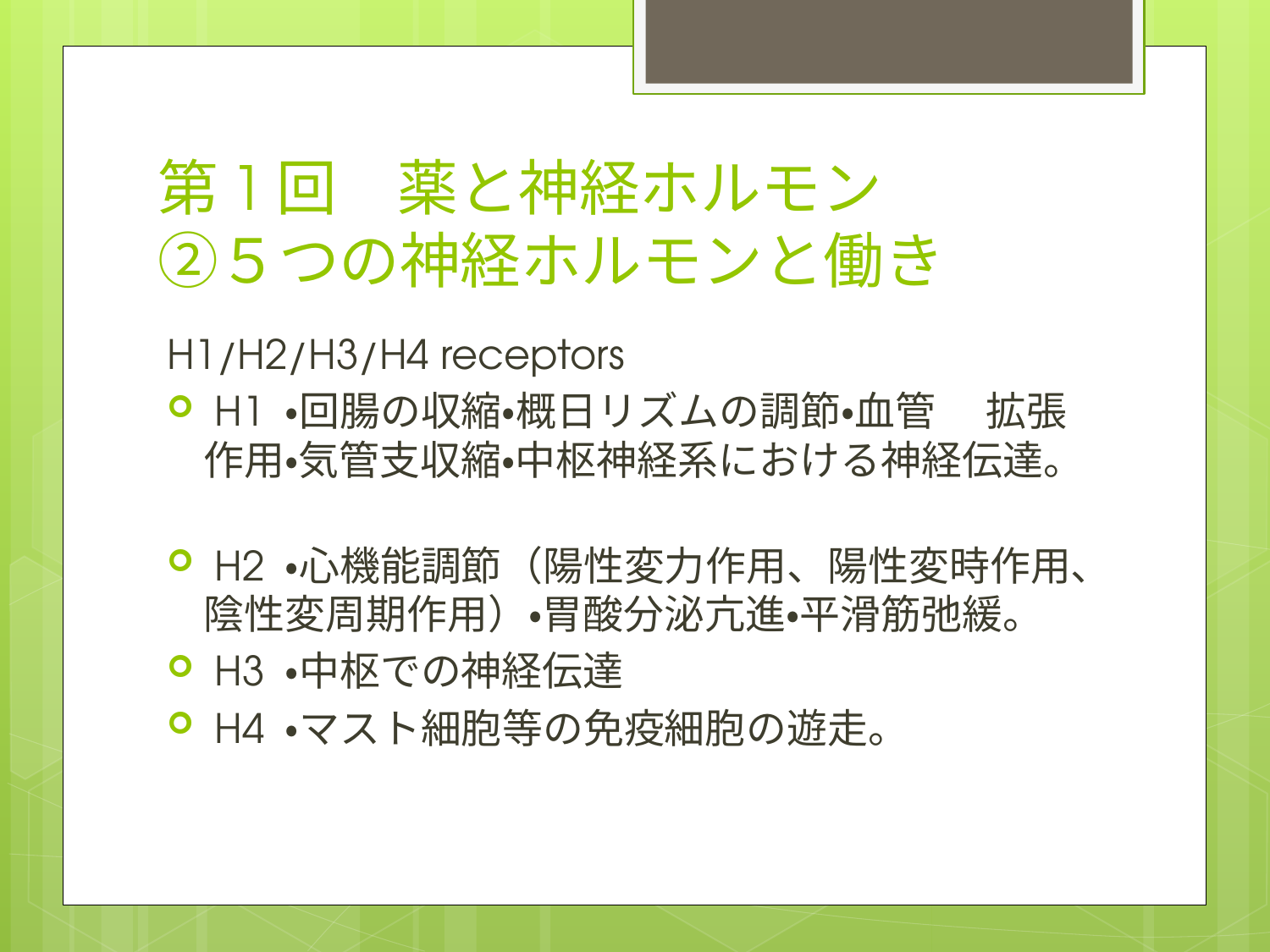

# 第1回　薬と神経ホルモン ②５つの神経ホルモンと働き
H1/H2/H3/H4 receptors
 H1 ・回腸の収縮・概日リズムの調節・血管 　拡張作用・気管支収縮・中枢神経系における神経伝達。
 H2 ・心機能調節（陽性変力作用、陽性変時作用、陰性変周期作用）・胃酸分泌亢進・平滑筋弛緩。
 H3 ・中枢での神経伝達
 H4 ・マスト細胞等の免疫細胞の遊走。